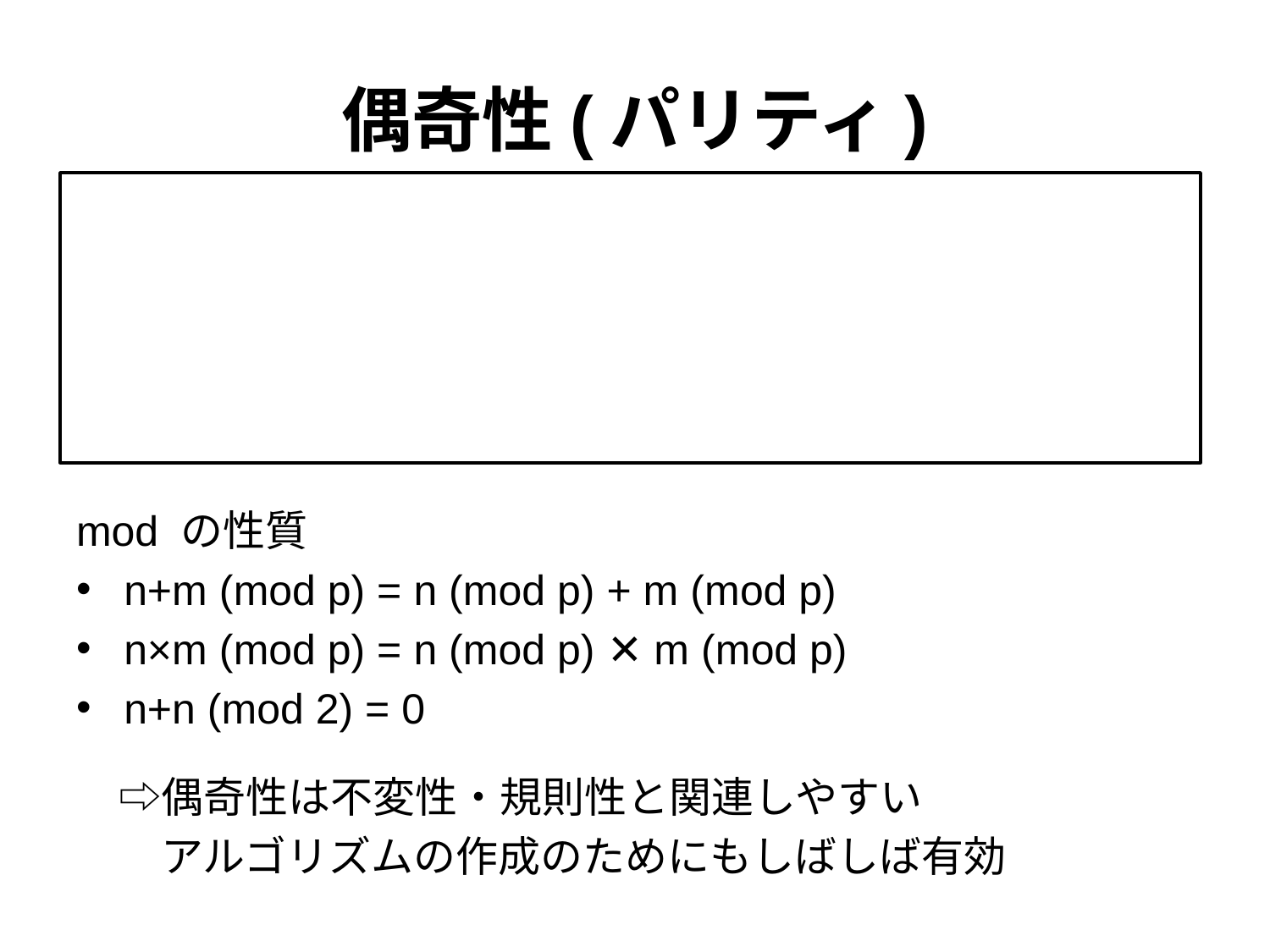

# 偶奇性(パリティ)

mod の性質
n+m (mod p) = n (mod p) + m (mod p)
n×m (mod p) = n (mod p) ✕ m (mod p)
n+n (mod 2) = 0

　⇨偶奇性は不変性・規則性と関連しやすい
　　アルゴリズムの作成のためにもしばしば有効